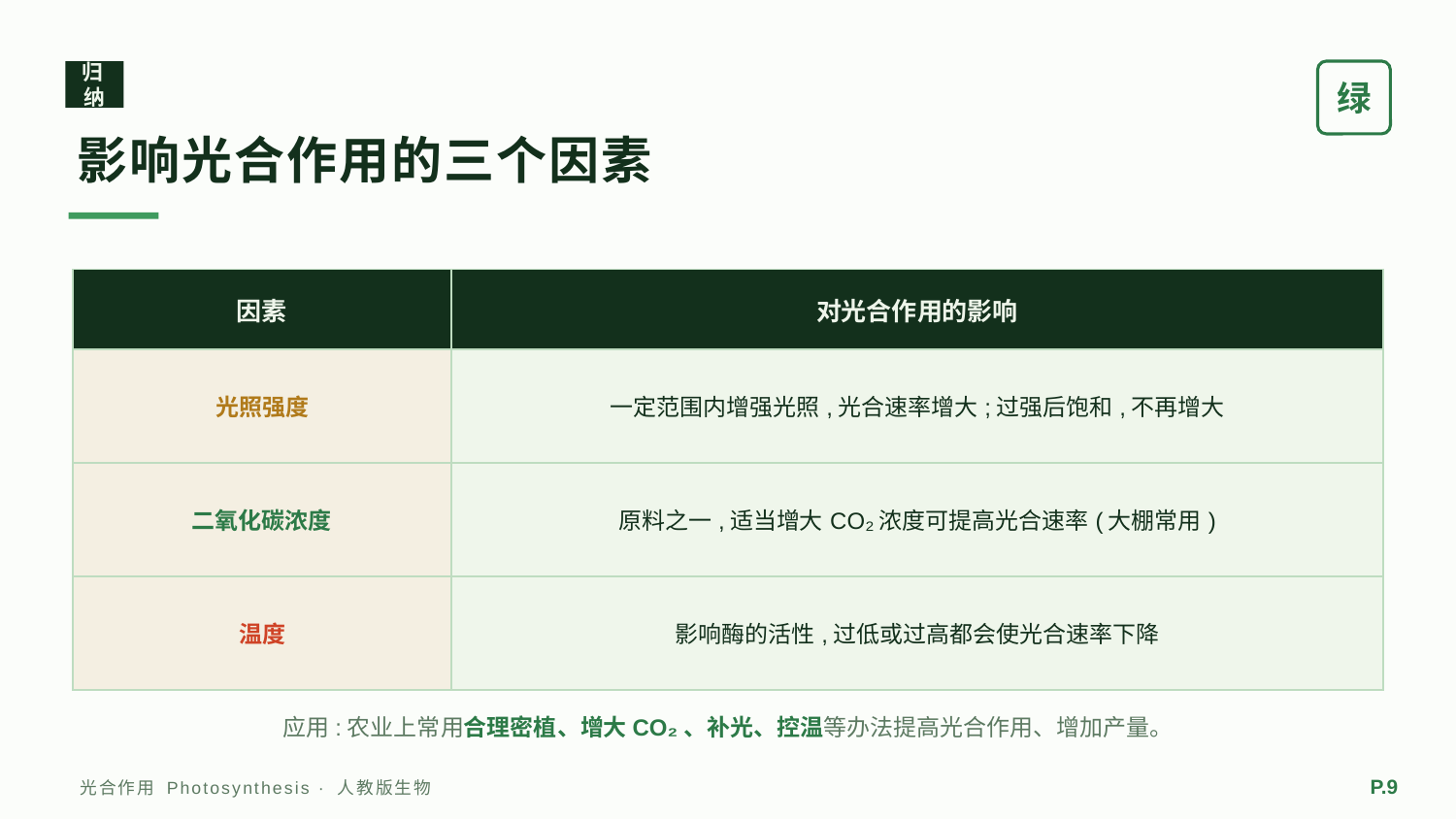

归纳
绿

影响光合作用的三个因素

| 因素 | 对光合作用的影响 |
| --- | --- |
| 光照强度 | 一定范围内增强光照,光合速率增大;过强后饱和,不再增大 |
| 二氧化碳浓度 | 原料之一,适当增大CO₂浓度可提高光合速率(大棚常用) |
| 温度 | 影响酶的活性,过低或过高都会使光合速率下降 |
应用:农业上常用合理密植、增大CO₂、补光、控温等办法提高光合作用、增加产量。
P.9
光合作用 Photosynthesis · 人教版生物